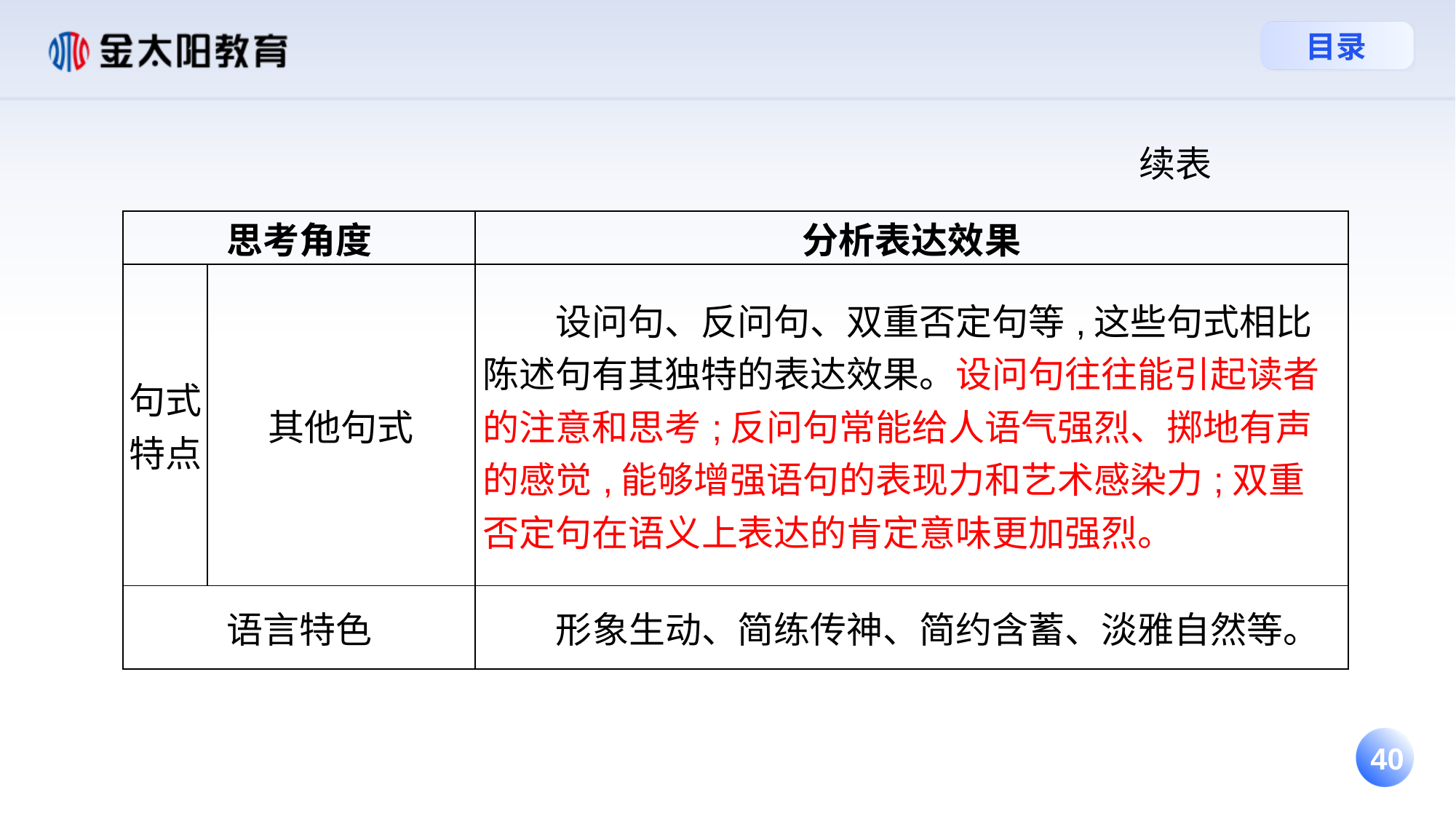

续表

| 思考角度 |  | 分析表达效果 |
| --- | --- | --- |
| 句式特点 | 其他句式 | 设问句、反问句、双重否定句等,这些句式相比陈述句有其独特的表达效果。设问句往往能引起读者的注意和思考;反问句常能给人语气强烈、掷地有声的感觉,能够增强语句的表现力和艺术感染力;双重否定句在语义上表达的肯定意味更加强烈。 |
| 语言特色 |  | 形象生动、简练传神、简约含蓄、淡雅自然等。 |